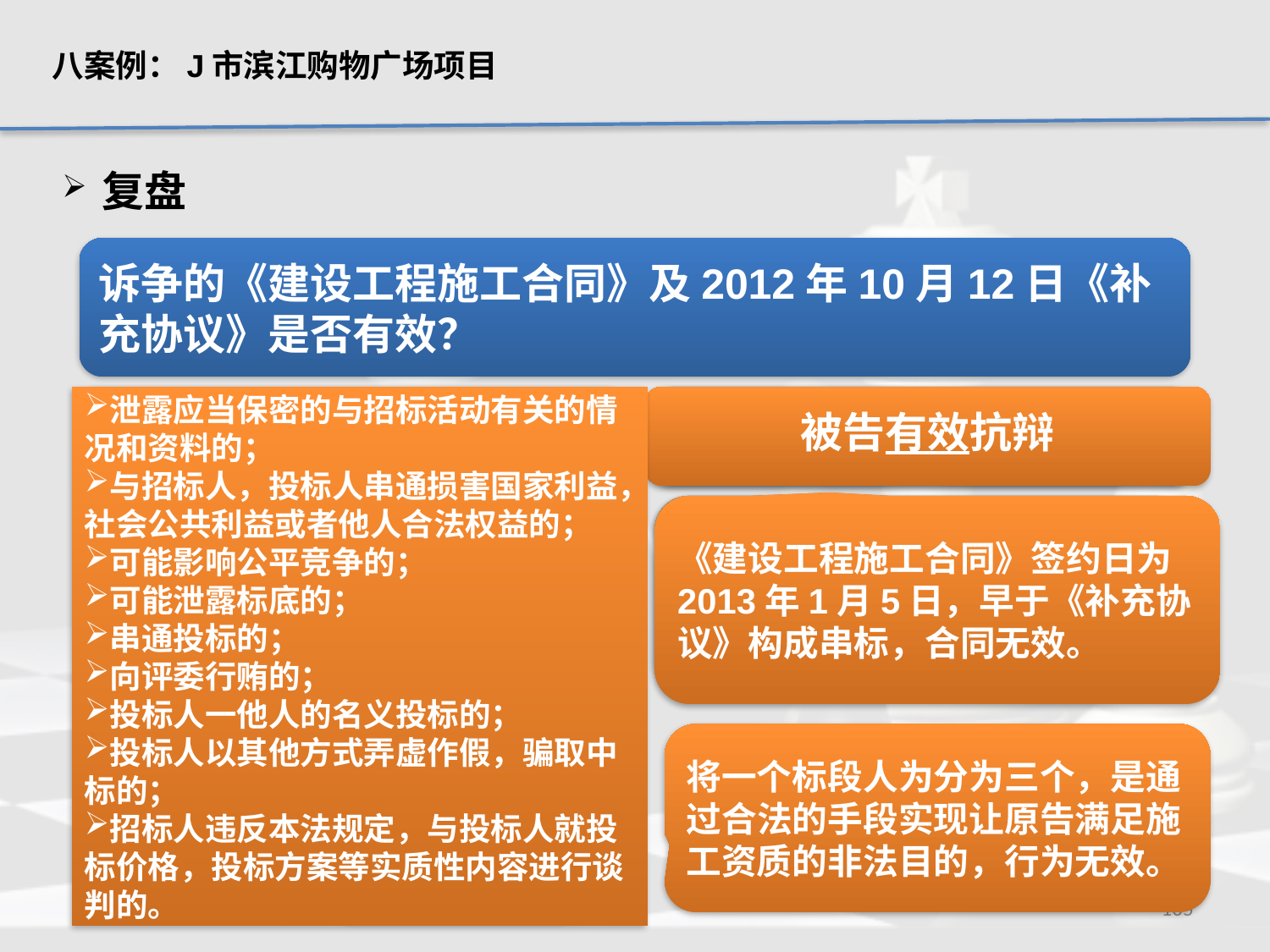

八案例：J市滨江购物广场项目
 复盘
诉争的《建设工程施工合同》及2012年10月12日《补充协议》是否有效？
泄露应当保密的与招标活动有关的情况和资料的；
与招标人，投标人串通损害国家利益，社会公共利益或者他人合法权益的；
可能影响公平竞争的；
可能泄露标底的；
串通投标的；
向评委行贿的；
投标人一他人的名义投标的；
投标人以其他方式弄虚作假，骗取中标的；
招标人违反本法规定，与投标人就投标价格，投标方案等实质性内容进行谈判的。
李七公司主张（原告）
被告有效抗辩
章三公司抗辩（被告）
合同经双方签字盖章，是双方真实意思的表示。依法有效。
原告超越资质承包工程，合同无效。
《建设工程施工合同》签约日为2013年1月5日，早于《补充协议》构成串标，合同无效。
诉争项目分为三个标段，合并签订合同。各个标段不超资质
将一个标段人为分为三个，是通过合法的手段实现让原告满足施工资质的非法目的，行为无效。

105